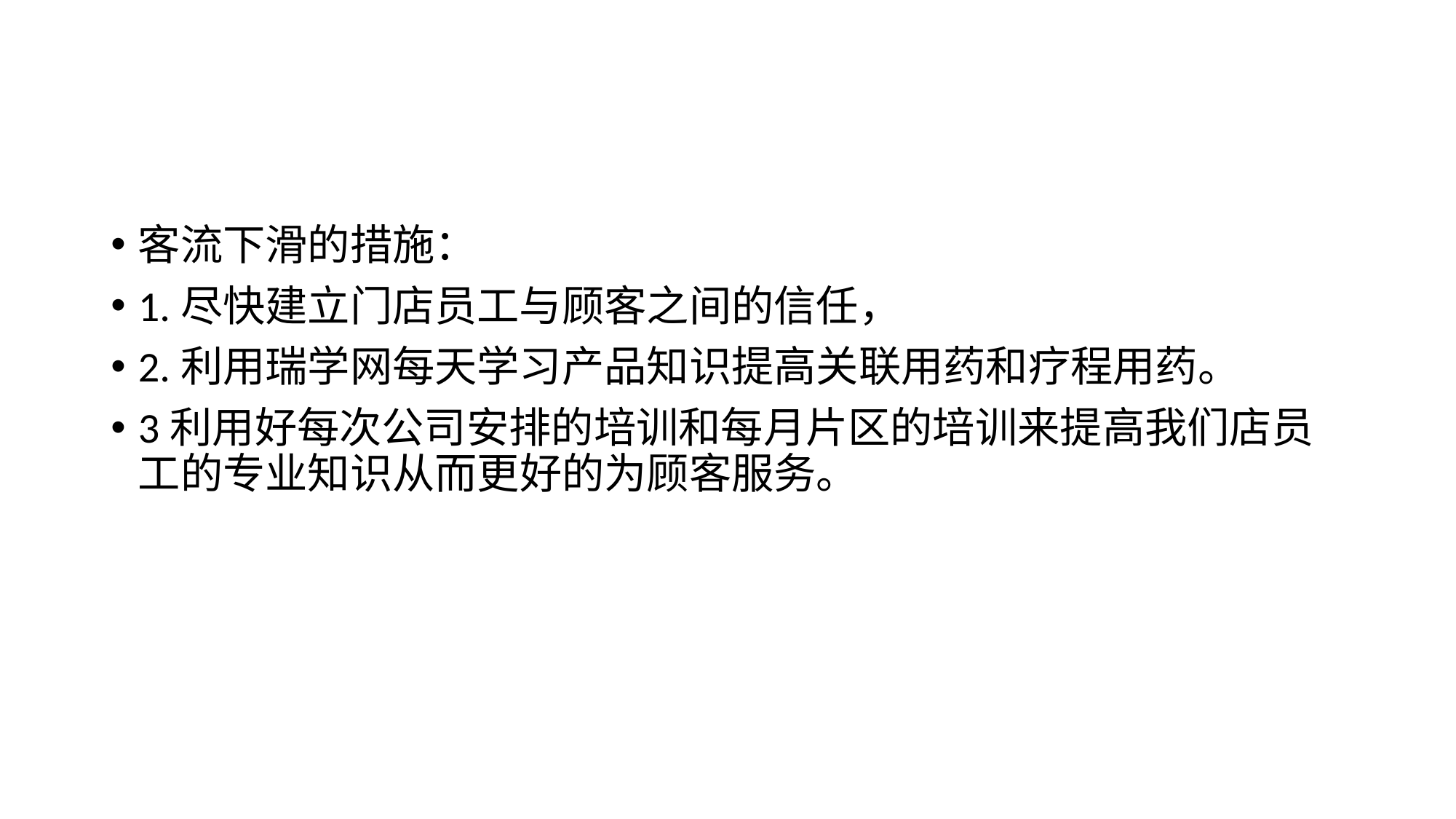

#
客流下滑的措施：
1.尽快建立门店员工与顾客之间的信任，
2.利用瑞学网每天学习产品知识提高关联用药和疗程用药。
3利用好每次公司安排的培训和每月片区的培训来提高我们店员工的专业知识从而更好的为顾客服务。